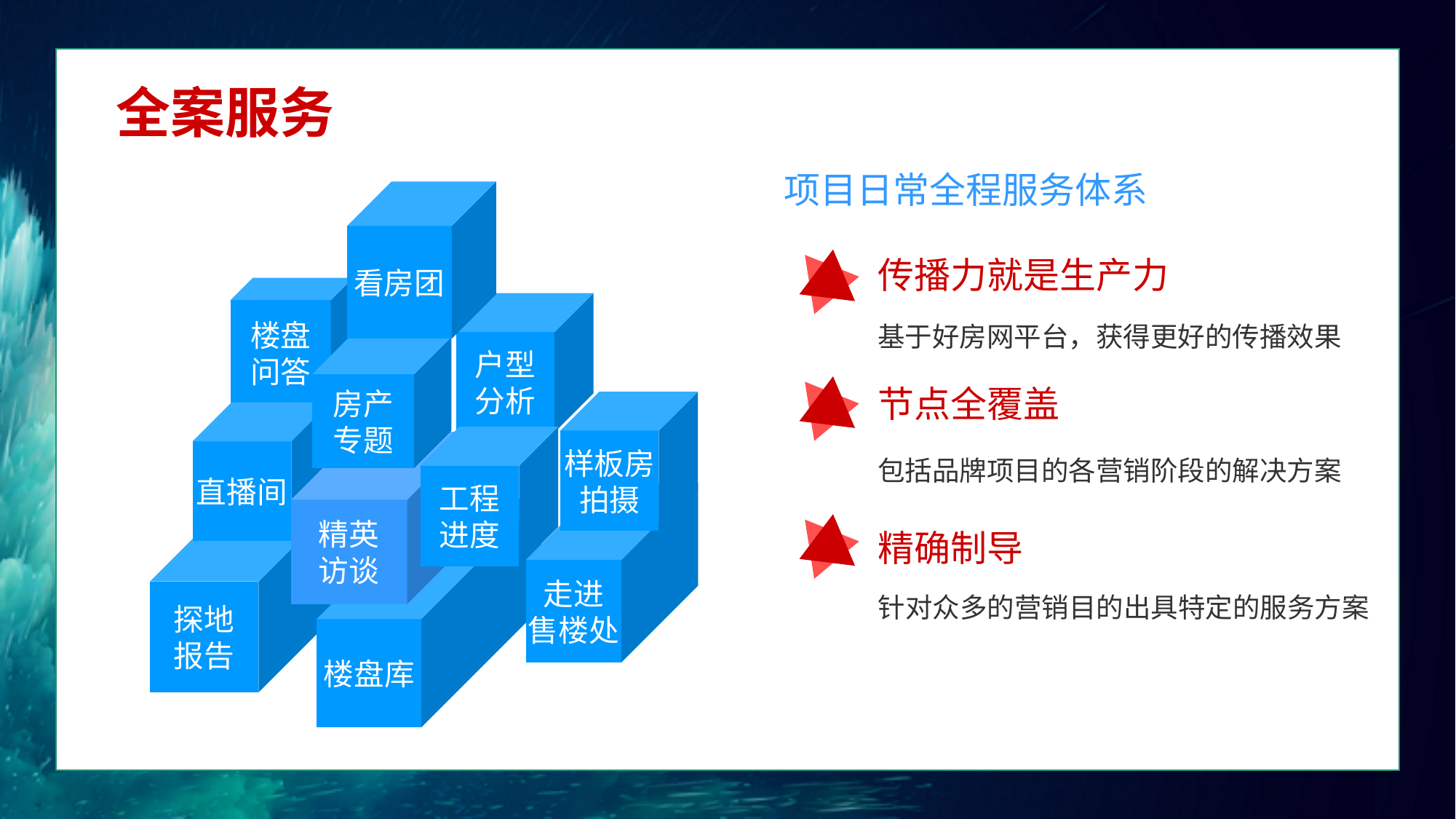

全案服务
项目日常全程服务体系
看房团
传播力就是生产力

楼盘
问答
户型
分析
基于好房网平台，获得更好的传播效果
房产
专题
节点全覆盖

样板房
拍摄
直播间
工程
进度
精英
访谈
包括品牌项目的各营销阶段的解决方案
走进
售楼处
探地
报告
楼盘库

精确制导
针对众多的营销目的出具特定的服务方案